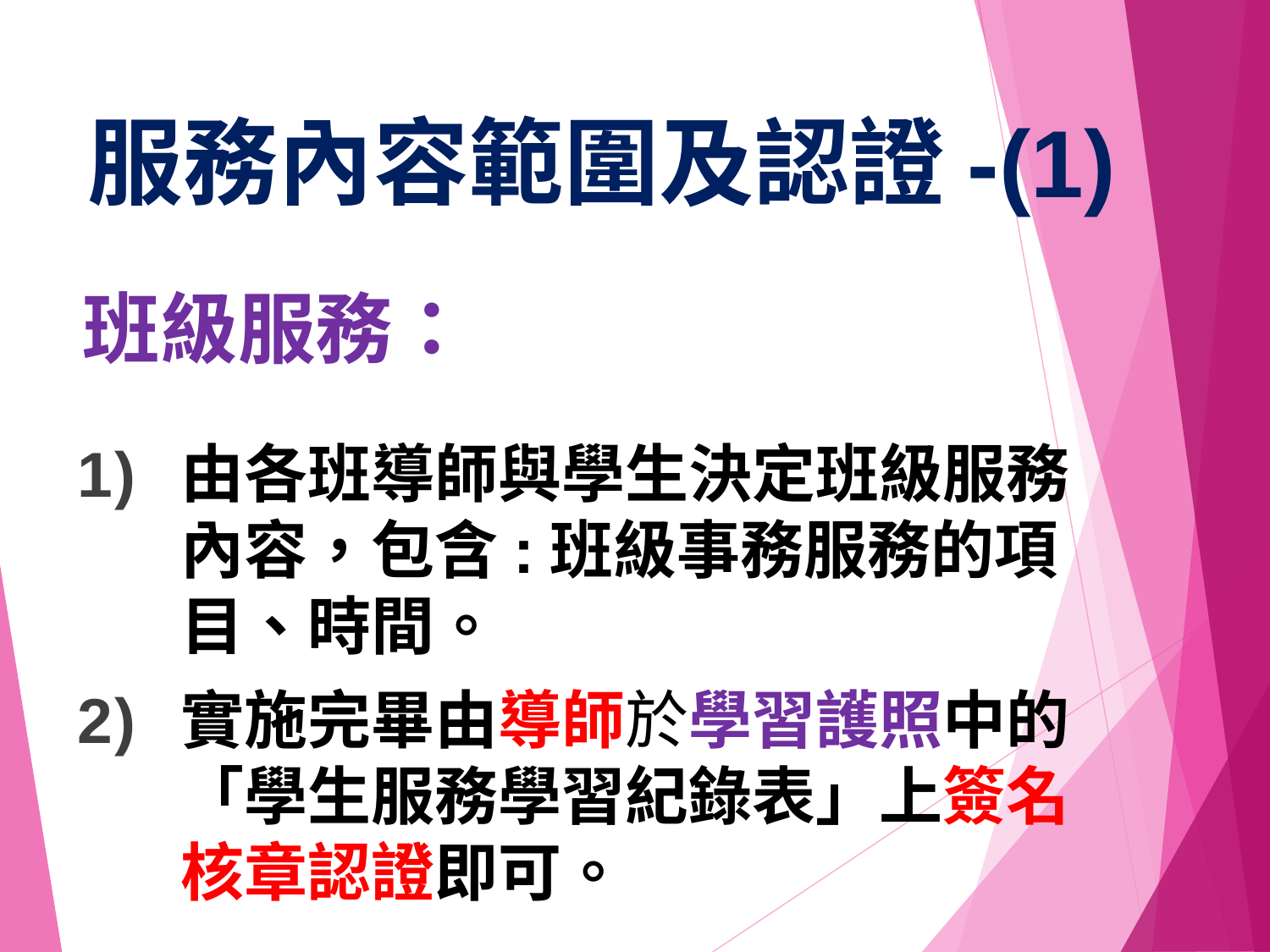

# 服務內容範圍及認證-(1)
班級服務：
由各班導師與學生決定班級服務內容，包含:班級事務服務的項目、時間。
實施完畢由導師於學習護照中的「學生服務學習紀錄表」上簽名核章認證即可。